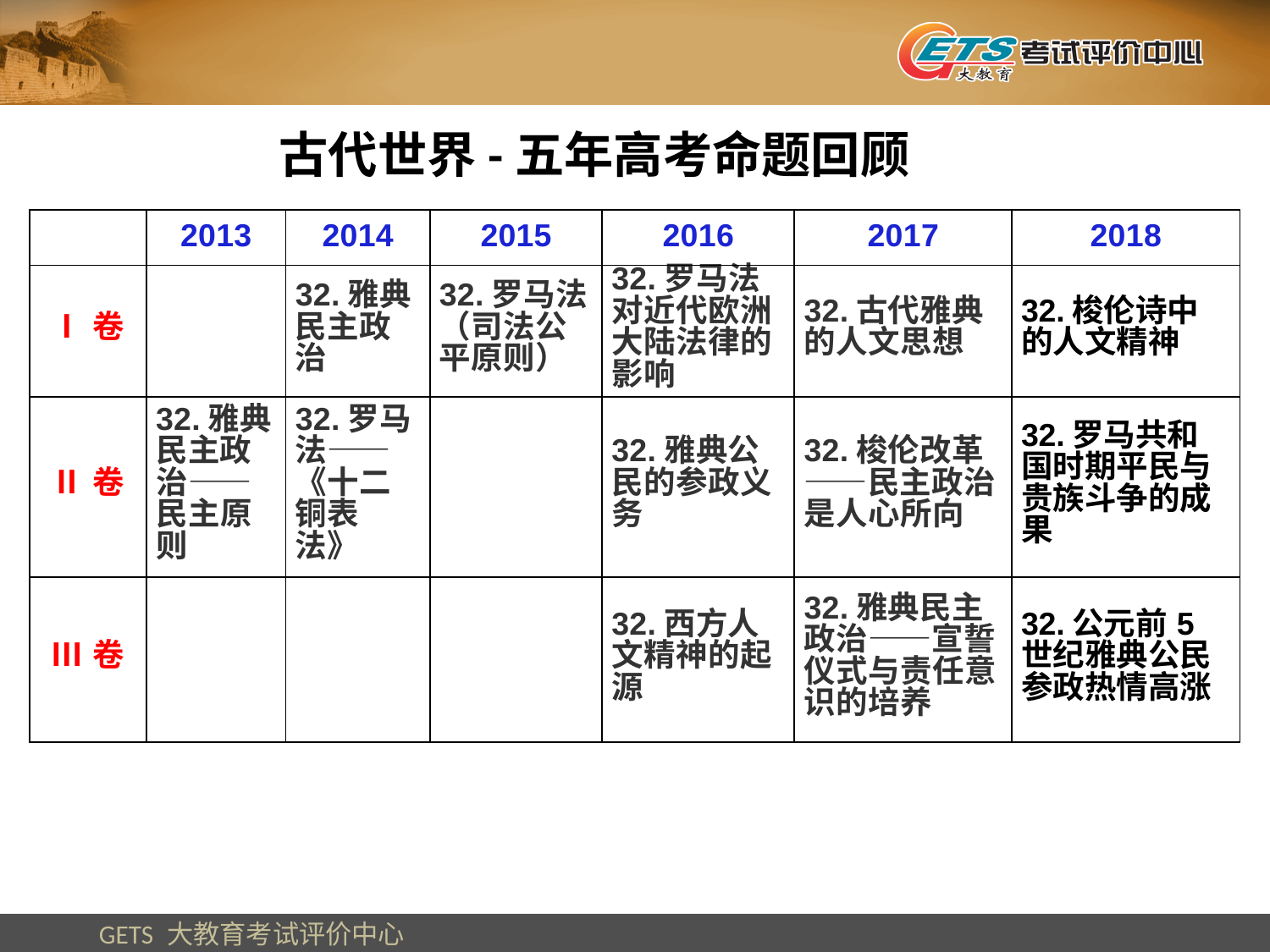

古代世界-五年高考命题回顾
|  | 2013 | 2014 | 2015 | 2016 | 2017 | 2018 |
| --- | --- | --- | --- | --- | --- | --- |
| Ⅰ卷 |  | 32.雅典民主政治 | 32.罗马法（司法公平原则） | 32.罗马法对近代欧洲大陆法律的影响 | 32.古代雅典的人文思想 | 32.梭伦诗中的人文精神 |
| Ⅱ卷 | 32.雅典民主政治——民主原则 | 32.罗马法——《十二铜表法》 |  | 32.雅典公民的参政义务 | 32.梭伦改革——民主政治是人心所向 | 32.罗马共和国时期平民与贵族斗争的成果 |
| Ⅲ卷 |  |  |  | 32.西方人文精神的起源 | 32.雅典民主政治——宣誓仪式与责任意识的培养 | 32.公元前5世纪雅典公民参政热情高涨 |